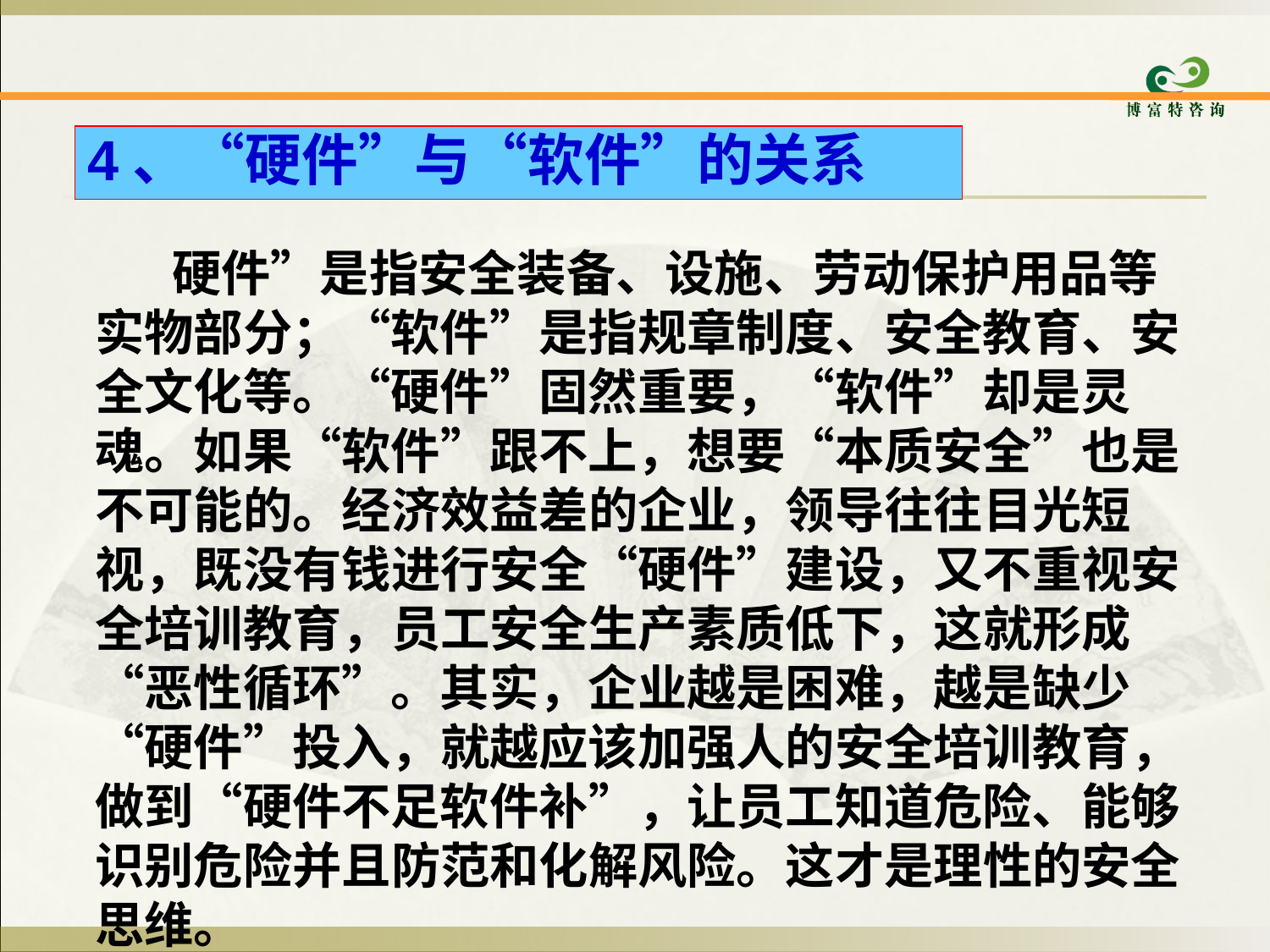

4、“硬件”与“软件”的关系
            硬件”是指安全装备、设施、劳动保护用品等实物部分；“软件”是指规章制度、安全教育、安全文化等。“硬件”固然重要，“软件”却是灵魂。如果“软件”跟不上，想要“本质安全”也是不可能的。经济效益差的企业，领导往往目光短视，既没有钱进行安全“硬件”建设，又不重视安全培训教育，员工安全生产素质低下，这就形成“恶性循环”。其实，企业越是困难，越是缺少“硬件”投入，就越应该加强人的安全培训教育，做到“硬件不足软件补”，让员工知道危险、能够识别危险并且防范和化解风险。这才是理性的安全思维。